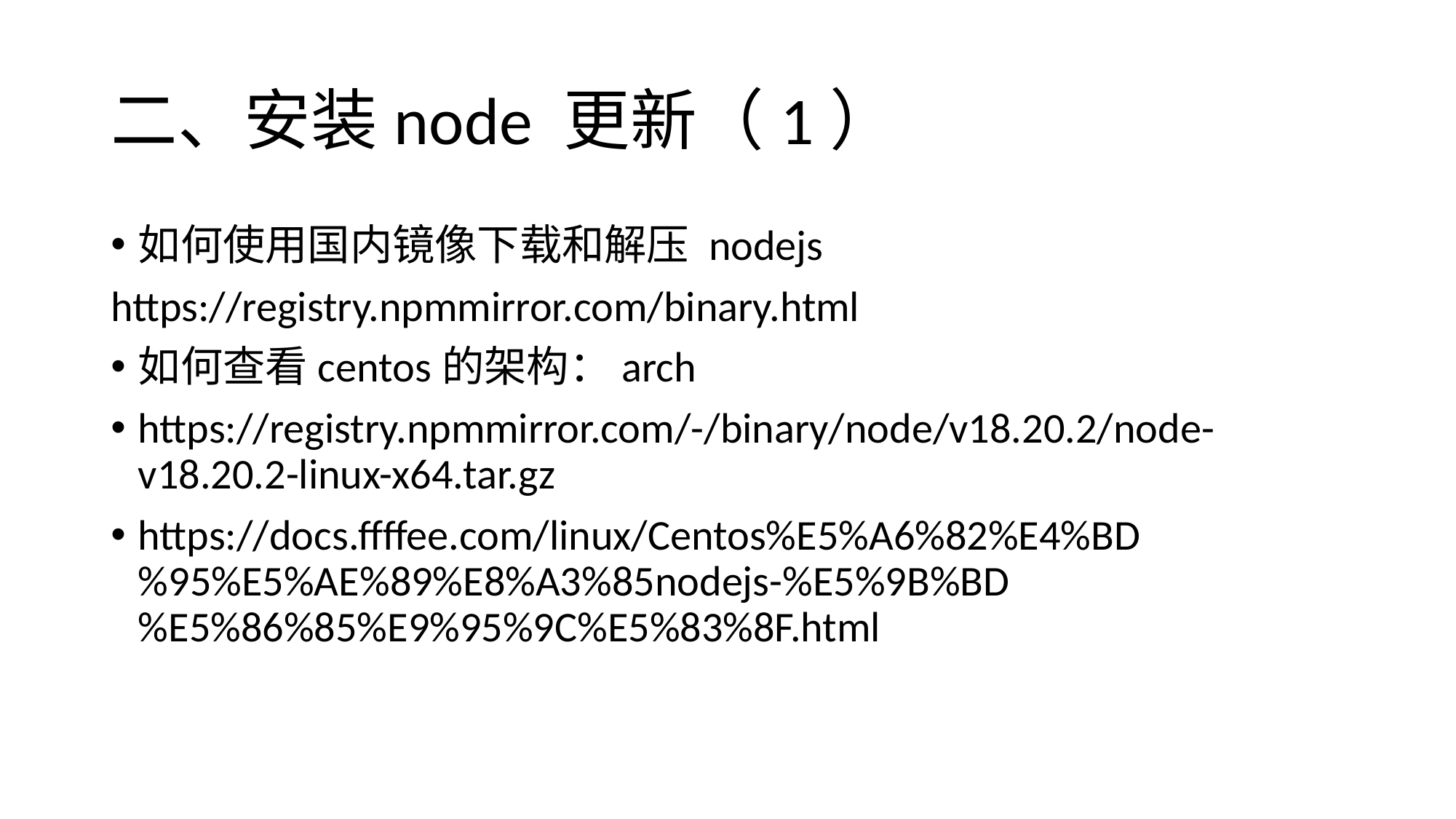

# 二、安装node 更新（1）
如何使用国内镜像下载和解压 nodejs
https://registry.npmmirror.com/binary.html
如何查看centos的架构：arch
https://registry.npmmirror.com/-/binary/node/v18.20.2/node-v18.20.2-linux-x64.tar.gz
https://docs.ffffee.com/linux/Centos%E5%A6%82%E4%BD%95%E5%AE%89%E8%A3%85nodejs-%E5%9B%BD%E5%86%85%E9%95%9C%E5%83%8F.html